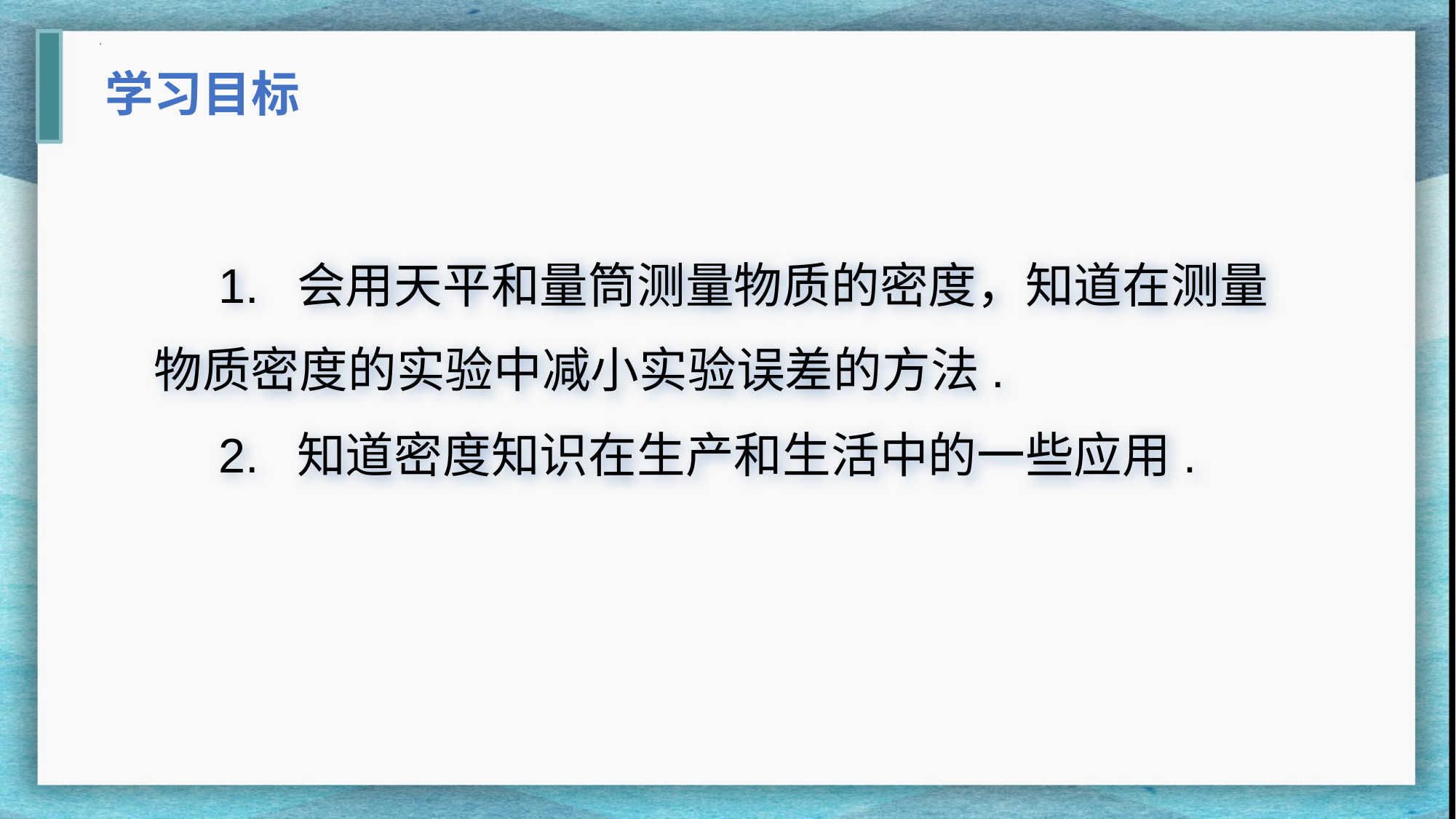

学习目标
1.  会用天平和量筒测量物质的密度，知道在测量物质密度的实验中减小实验误差的方法.
2.  知道密度知识在生产和生活中的一些应用.